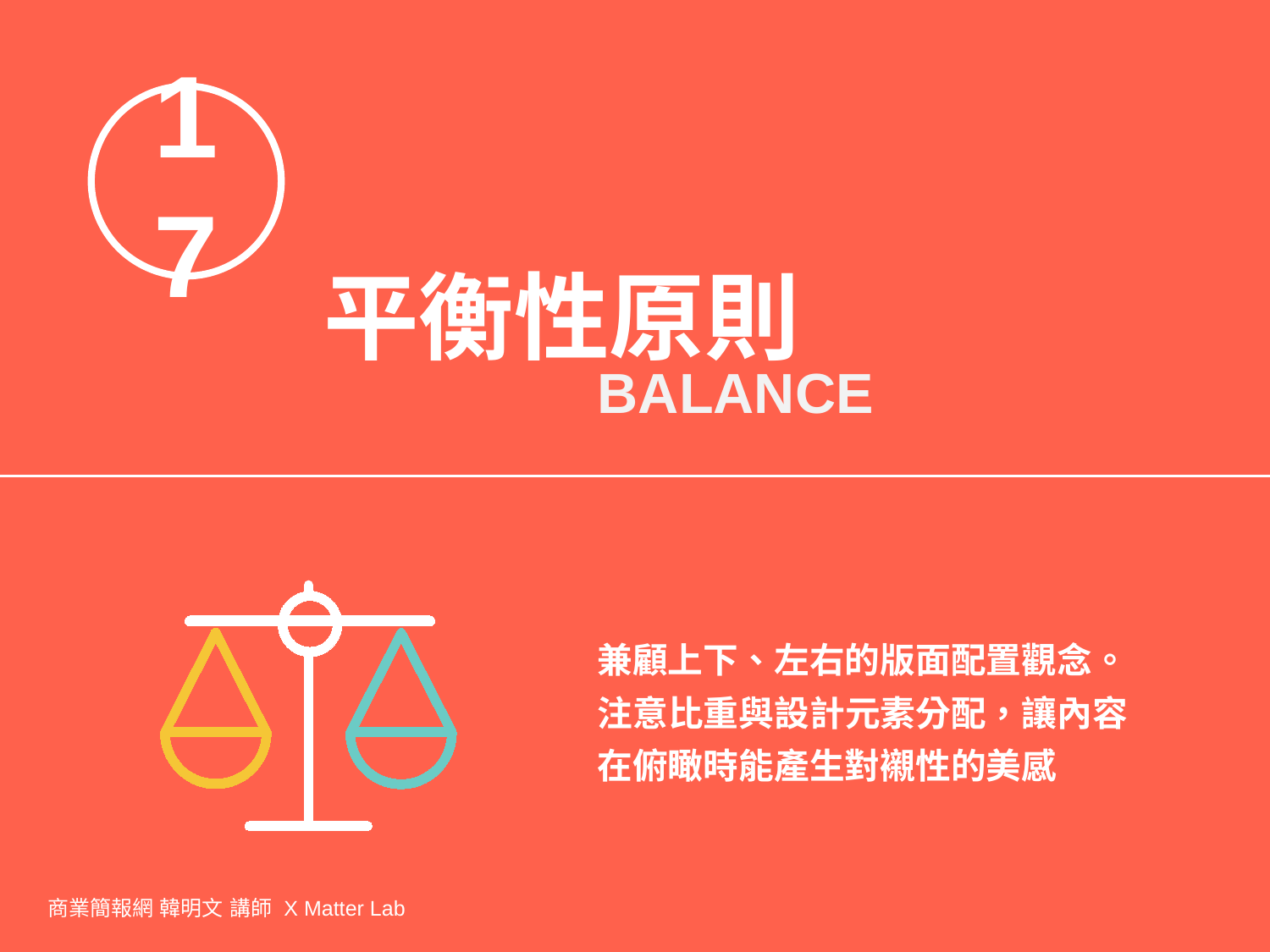

17
平衡性原則
BALANCE

兼顧上下、左右的版面配置觀念。注意比重與設計元素分配，讓內容在俯瞰時能產生對襯性的美感

商業簡報網 韓明文 講師 X Matter Lab